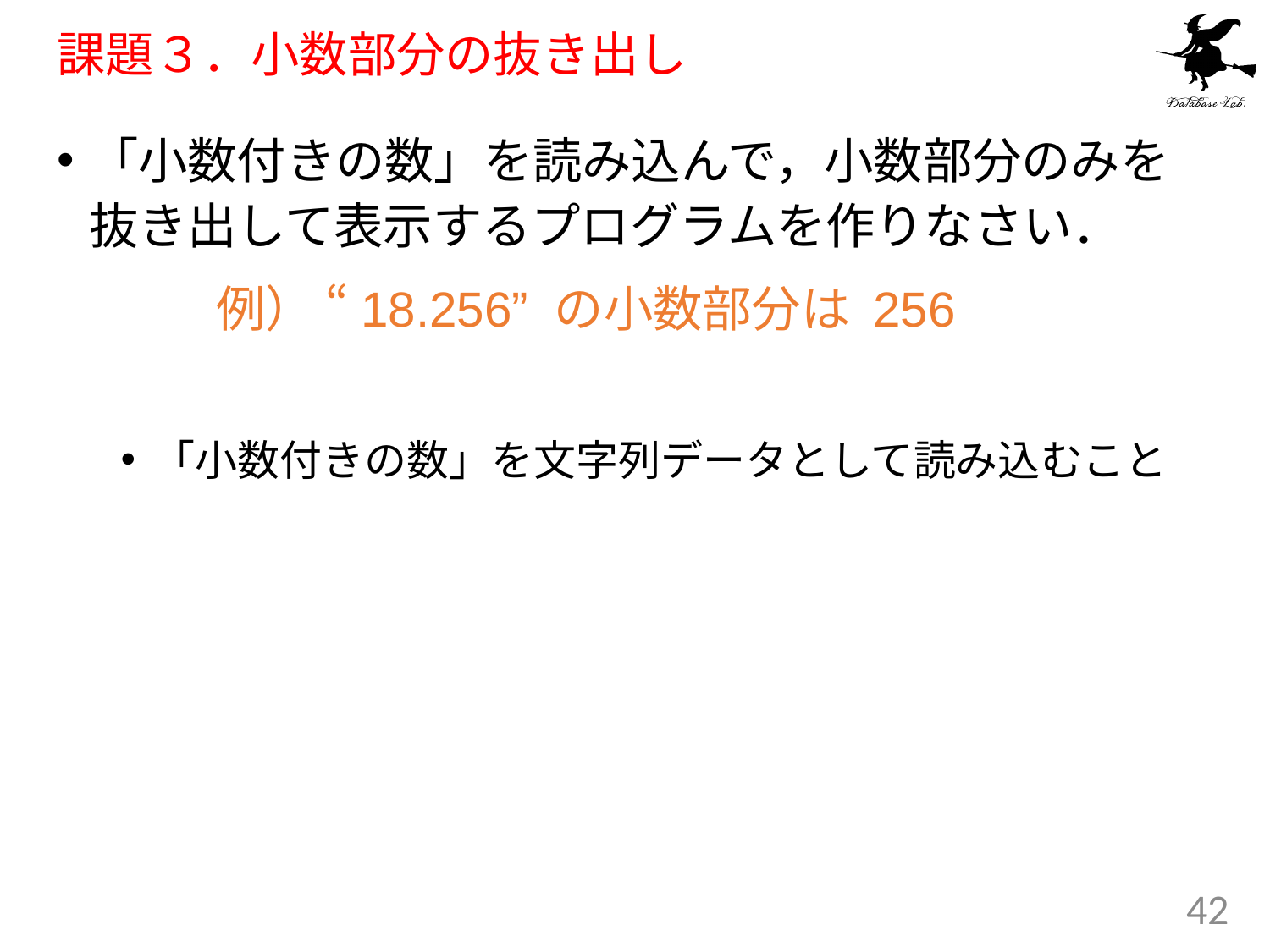

# 課題３．小数部分の抜き出し
「小数付きの数」を読み込んで，小数部分のみを抜き出して表示するプログラムを作りなさい．
		例） “18.256” の小数部分は 256

「小数付きの数」を文字列データとして読み込むこと

42